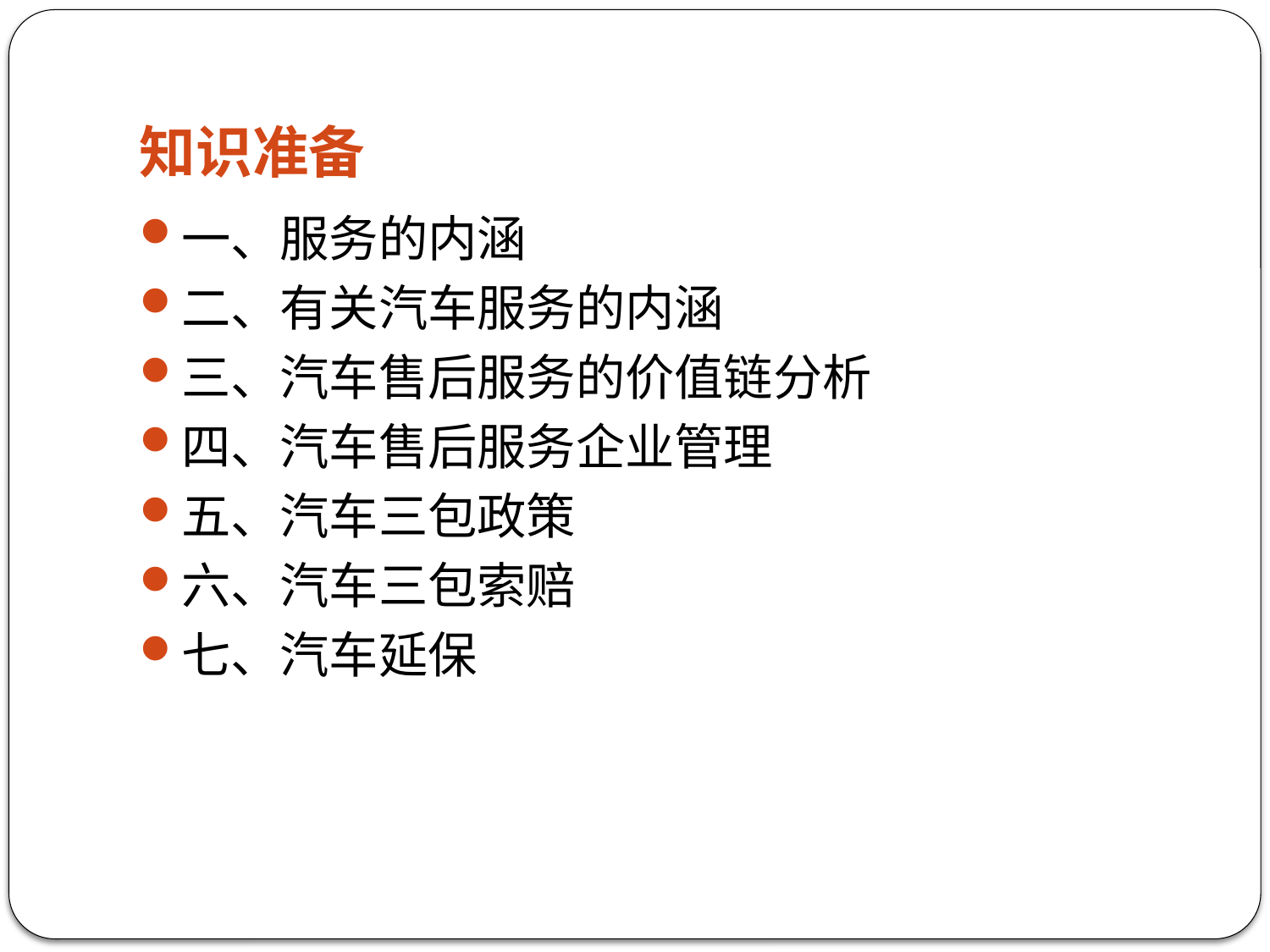

# 知识准备
一、服务的内涵
二、有关汽车服务的内涵
三、汽车售后服务的价值链分析
四、汽车售后服务企业管理
五、汽车三包政策
六、汽车三包索赔
七、汽车延保